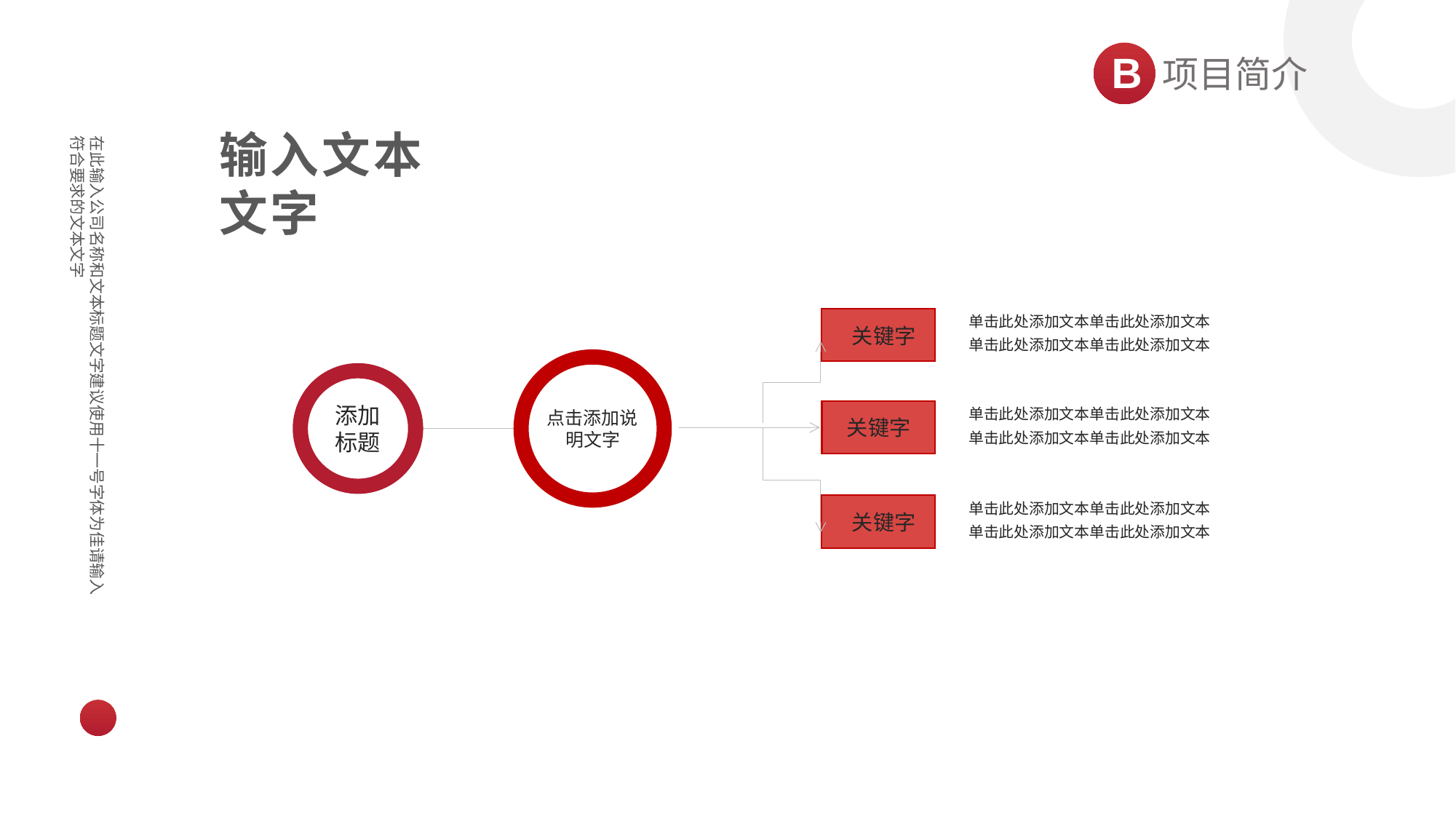

B

项目简介
输入文本
文字
单击此处添加文本单击此处添加文本
单击此处添加文本单击此处添加文本

关键字
点击添加说明文字
添加标题
单击此处添加文本单击此处添加文本
单击此处添加文本单击此处添加文本

关键字
单击此处添加文本单击此处添加文本
单击此处添加文本单击此处添加文本

关键字
在此输入公司名称和文本标题文字建议使用十一号字体为佳请输入符合要求的文本文字